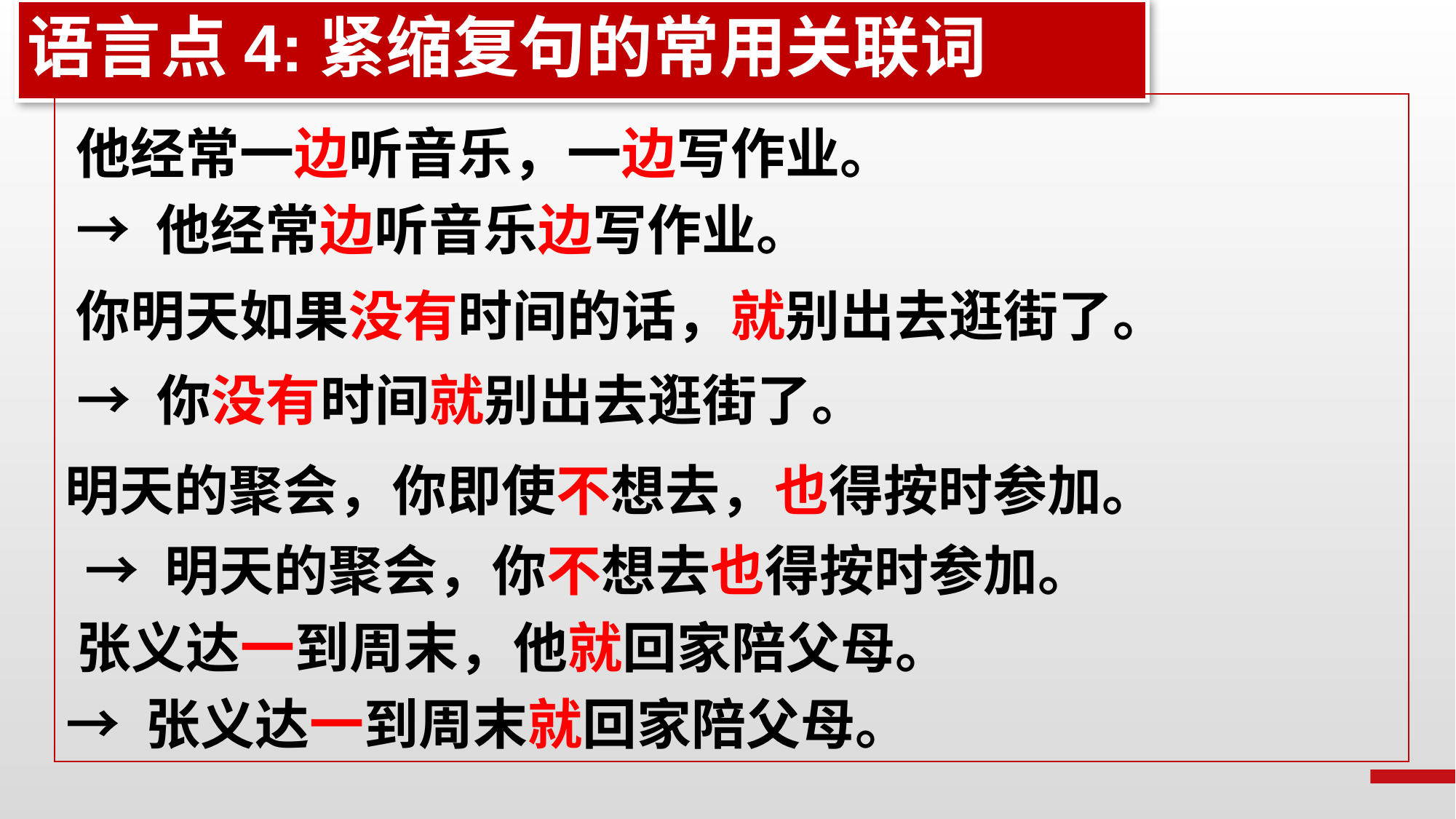

语言点4:紧缩复句的常用关联词

他经常一边听音乐，一边写作业。
→ 他经常边听音乐边写作业。
你明天如果没有时间的话，就别出去逛街了。
→ 你没有时间就别出去逛街了。
明天的聚会，你即使不想去，也得按时参加。
→ 明天的聚会，你不想去也得按时参加。
张义达一到周末，他就回家陪父母。
→ 张义达一到周末就回家陪父母。